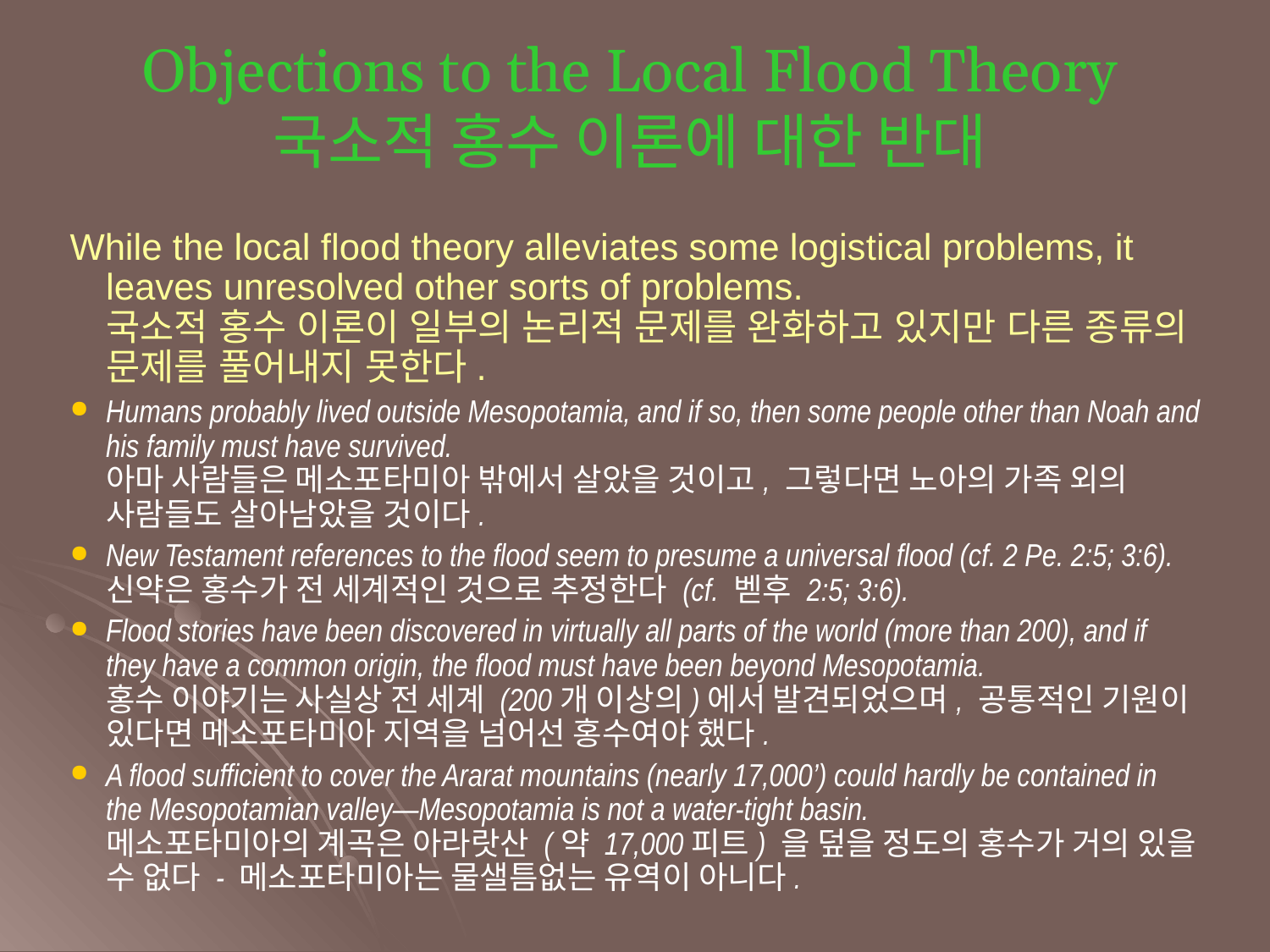

Objections to the Local Flood Theory
국소적 홍수 이론에 대한 반대
While the local flood theory alleviates some logistical problems, it leaves unresolved other sorts of problems.
국소적 홍수 이론이 일부의 논리적 문제를 완화하고 있지만 다른 종류의 문제를 풀어내지 못한다.
Humans probably lived outside Mesopotamia, and if so, then some people other than Noah and his family must have survived.
아마 사람들은 메소포타미아 밖에서 살았을 것이고, 그렇다면 노아의 가족 외의 사람들도 살아남았을 것이다.
New Testament references to the flood seem to presume a universal flood (cf. 2 Pe. 2:5; 3:6).
신약은 홍수가 전 세계적인 것으로 추정한다 (cf. 벧후 2:5; 3:6).
Flood stories have been discovered in virtually all parts of the world (more than 200), and if they have a common origin, the flood must have been beyond Mesopotamia.
홍수 이야기는 사실상 전 세계 (200개 이상의)에서 발견되었으며, 공통적인 기원이 있다면 메소포타미아 지역을 넘어선 홍수여야 했다.
A flood sufficient to cover the Ararat mountains (nearly 17,000’) could hardly be contained in the Mesopotamian valley—Mesopotamia is not a water-tight basin.
메소포타미아의 계곡은 아라랏산 (약 17,000피트) 을 덮을 정도의 홍수가 거의 있을 수 없다 - 메소포타미아는 물샐틈없는 유역이 아니다.